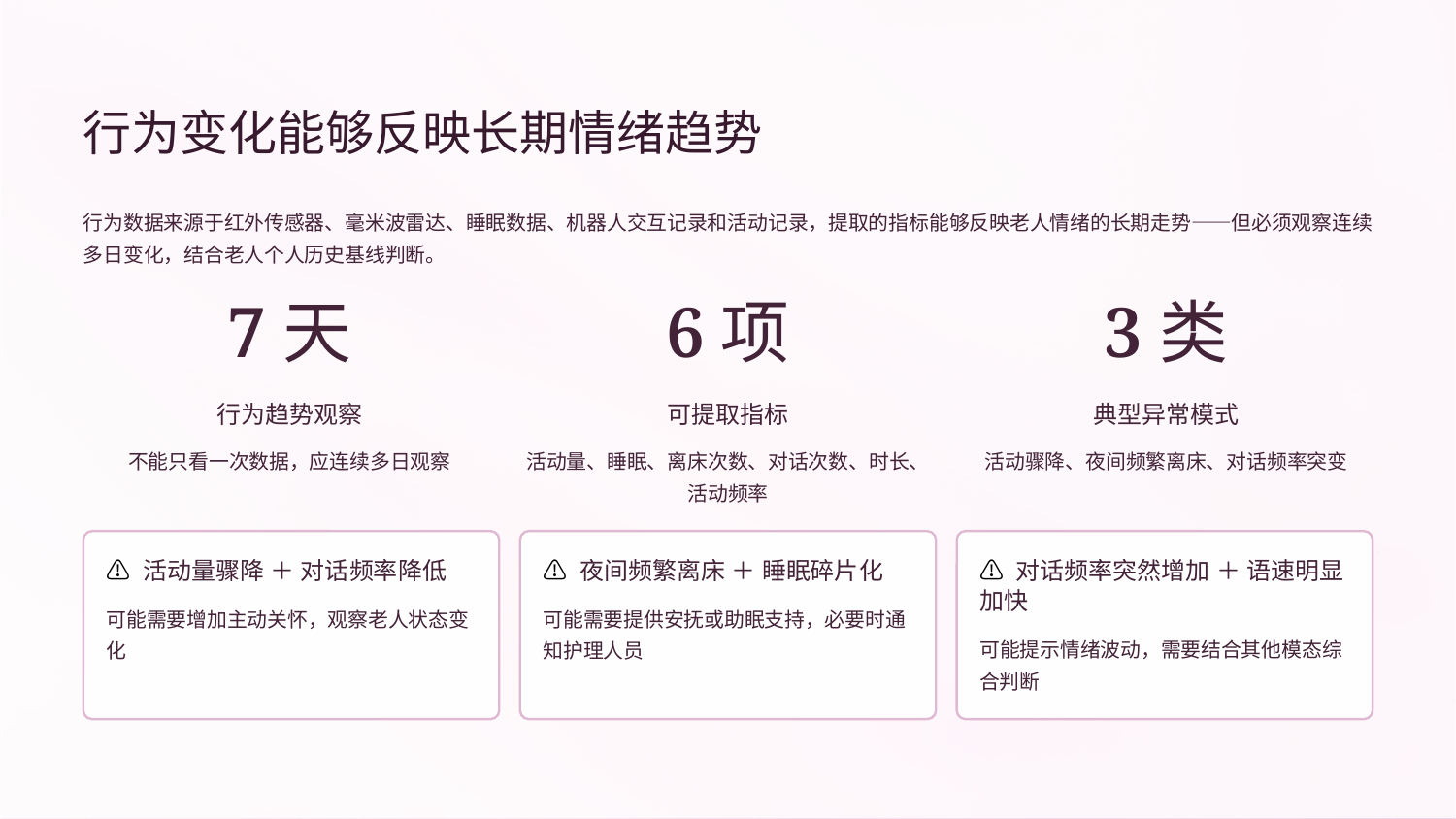

行为变化能够反映长期情绪趋势
行为数据来源于红外传感器、毫米波雷达、睡眠数据、机器人交互记录和活动记录，提取的指标能够反映老人情绪的长期走势——但必须观察连续多日变化，结合老人个人历史基线判断。
7天
6项
3类
行为趋势观察
可提取指标
典型异常模式
不能只看一次数据，应连续多日观察
活动量、睡眠、离床次数、对话次数、时长、活动频率
活动骤降、夜间频繁离床、对话频率突变

⚠️ 活动量骤降 ＋ 对话频率降低
⚠️ 夜间频繁离床 ＋ 睡眠碎片化
⚠️ 对话频率突然增加 ＋ 语速明显加快
可能需要增加主动关怀，观察老人状态变化
可能需要提供安抚或助眠支持，必要时通知护理人员
可能提示情绪波动，需要结合其他模态综合判断